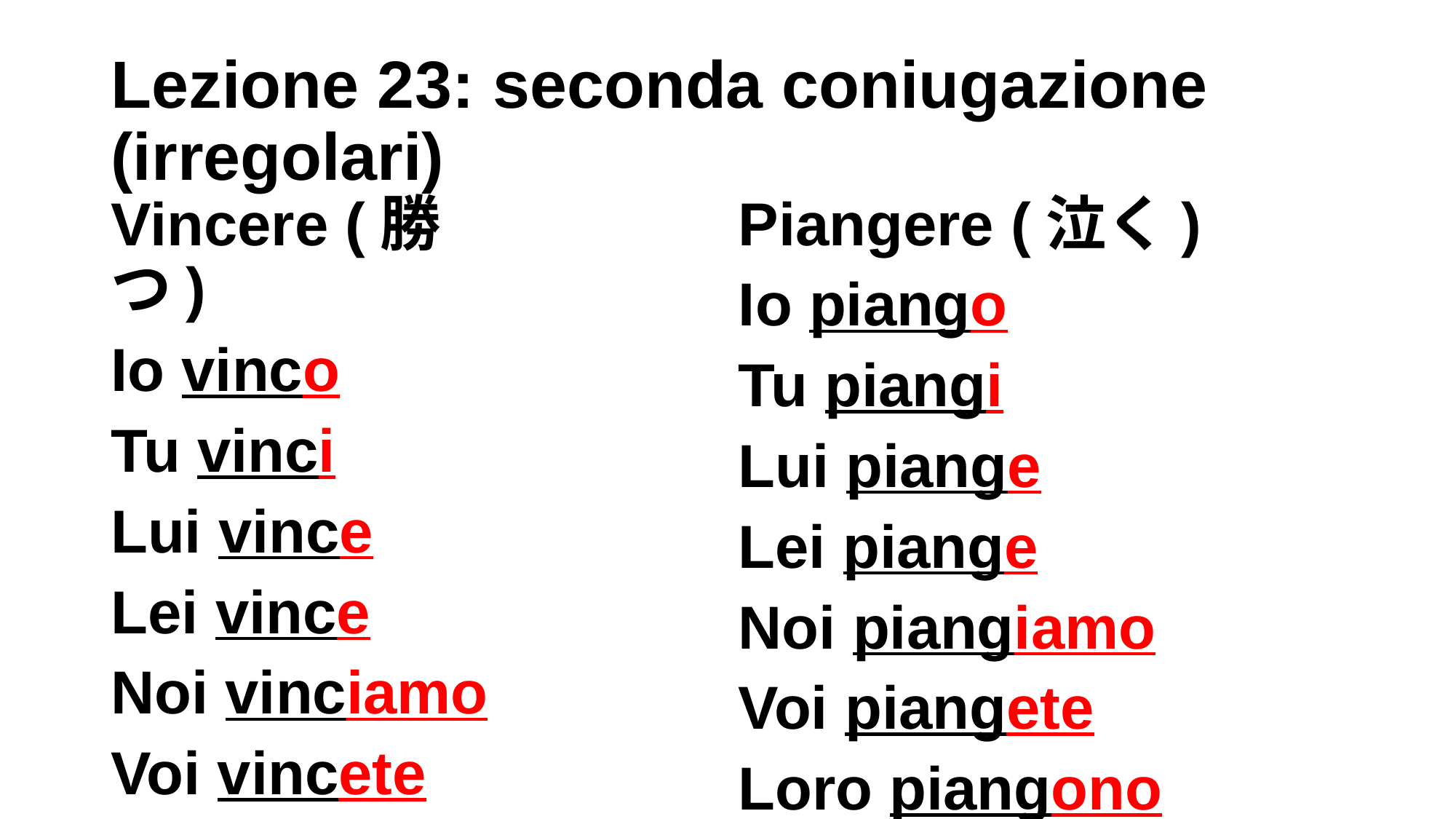

# Lezione 23: seconda coniugazione (irregolari)
Piangere (泣く)
Io piango
Tu piangi
Lui piange
Lei piange
Noi piangiamo
Voi piangete
Loro piangono

Vincere (勝つ)
Io vinco
Tu vinci
Lui vince
Lei vince
Noi vinciamo
Voi vincete
Loro vincono